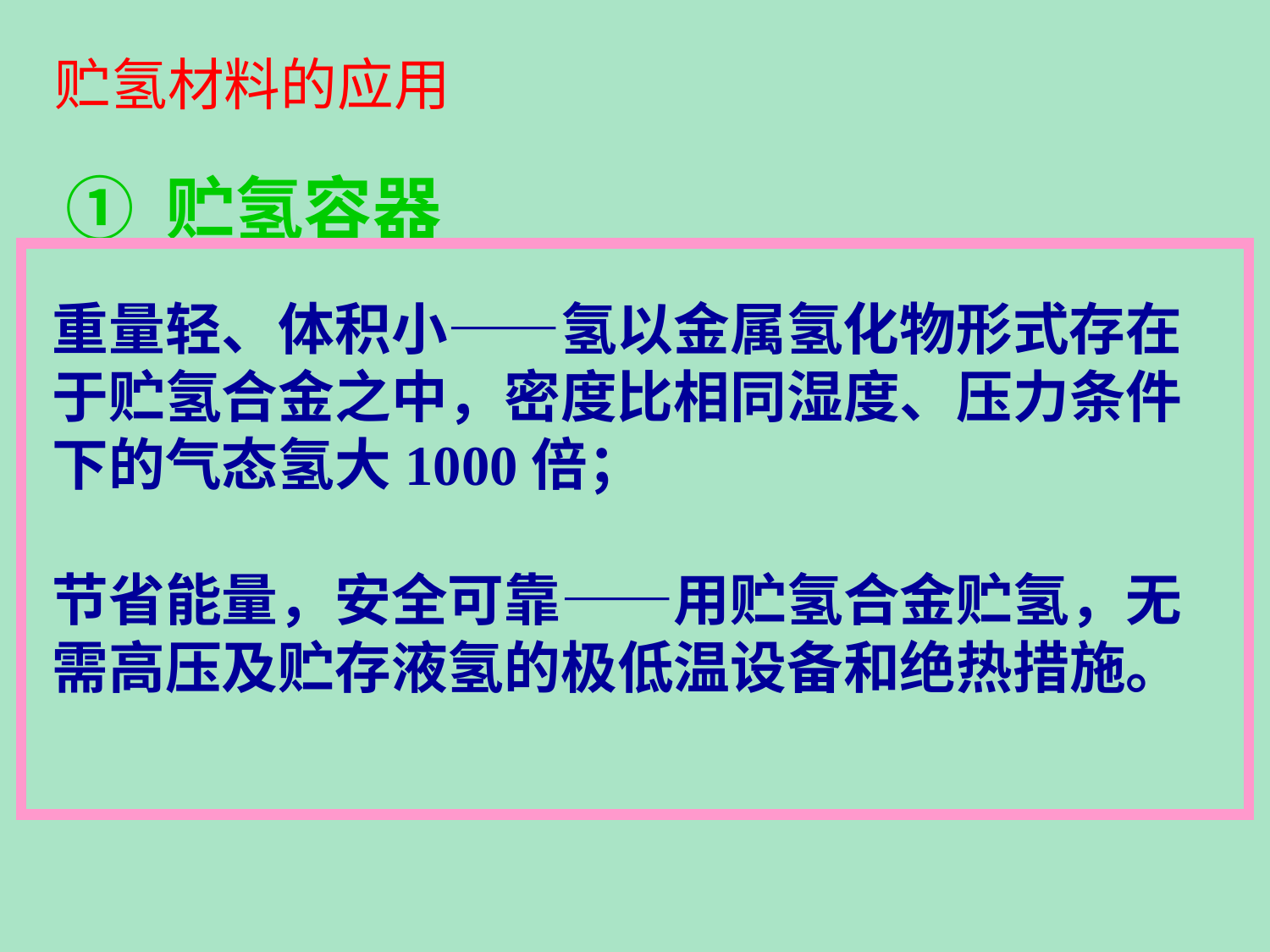

贮氢材料的应用
① 贮氢容器

重量轻、体积小——氢以金属氢化物形式存在于贮氢合金之中，密度比相同湿度、压力条件下的气态氢大1000倍；

节省能量，安全可靠——用贮氢合金贮氢，无需高压及贮存液氢的极低温设备和绝热措施。